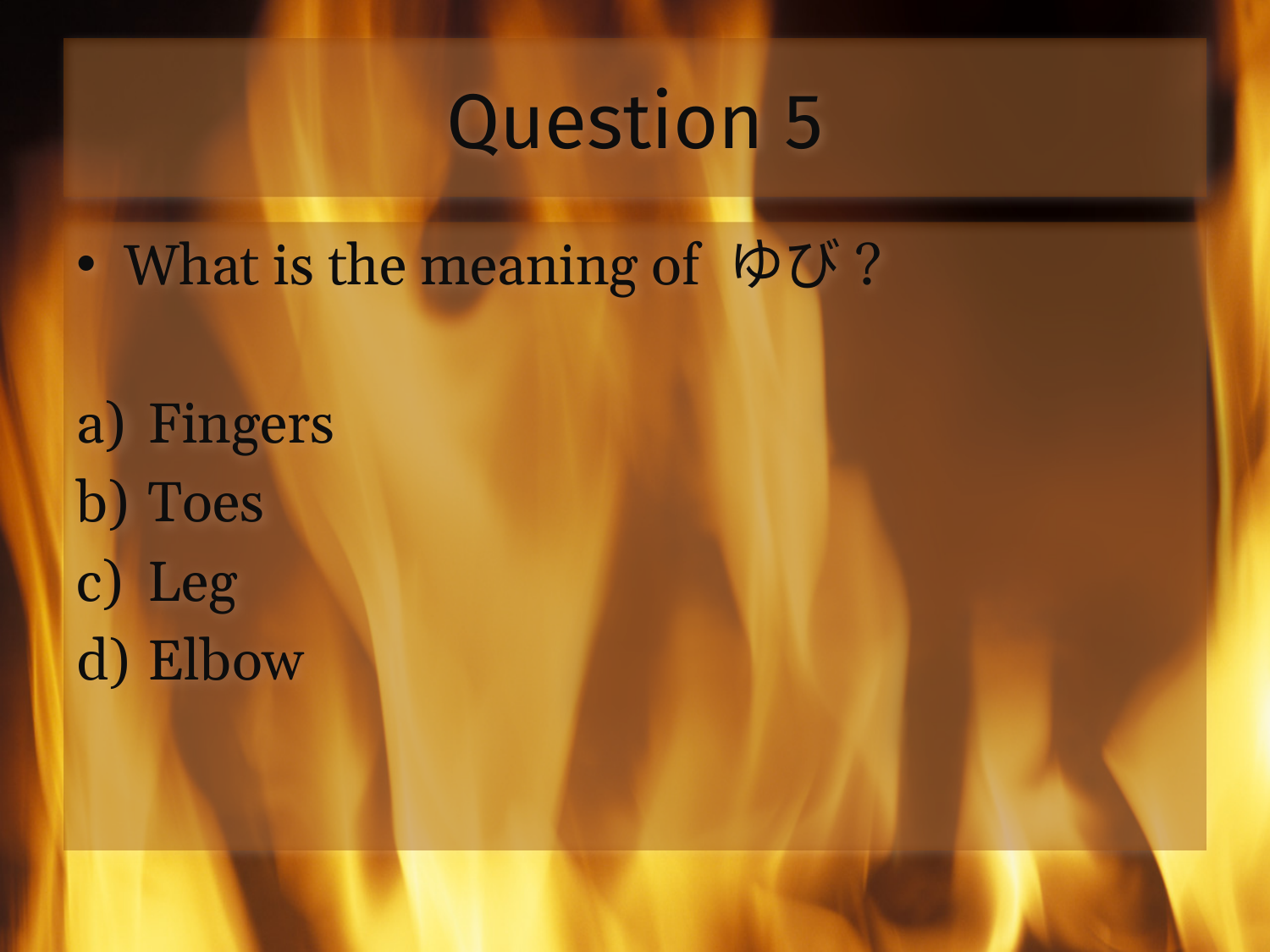

# Question 5
What is the meaning of ゆび?

Fingers
Toes
Leg
Elbow